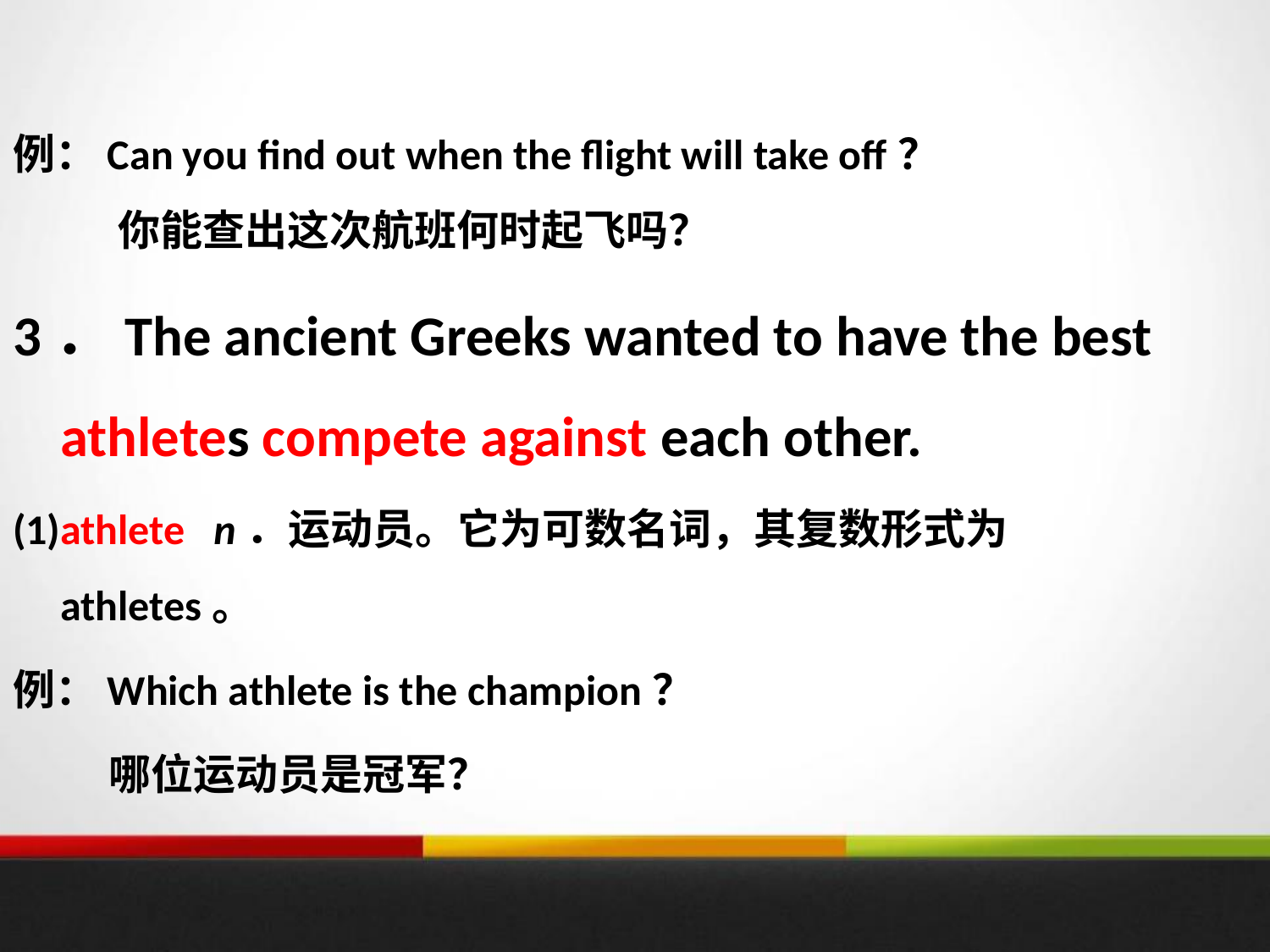

例：Can you find out when the flight will take off？
          你能查出这次航班何时起飞吗？
3．The ancient Greeks wanted to have the best athletes compete against each other.
(1)athlete   n．运动员。它为可数名词，其复数形式为athletes。
例：Which athlete is the champion？
         哪位运动员是冠军？